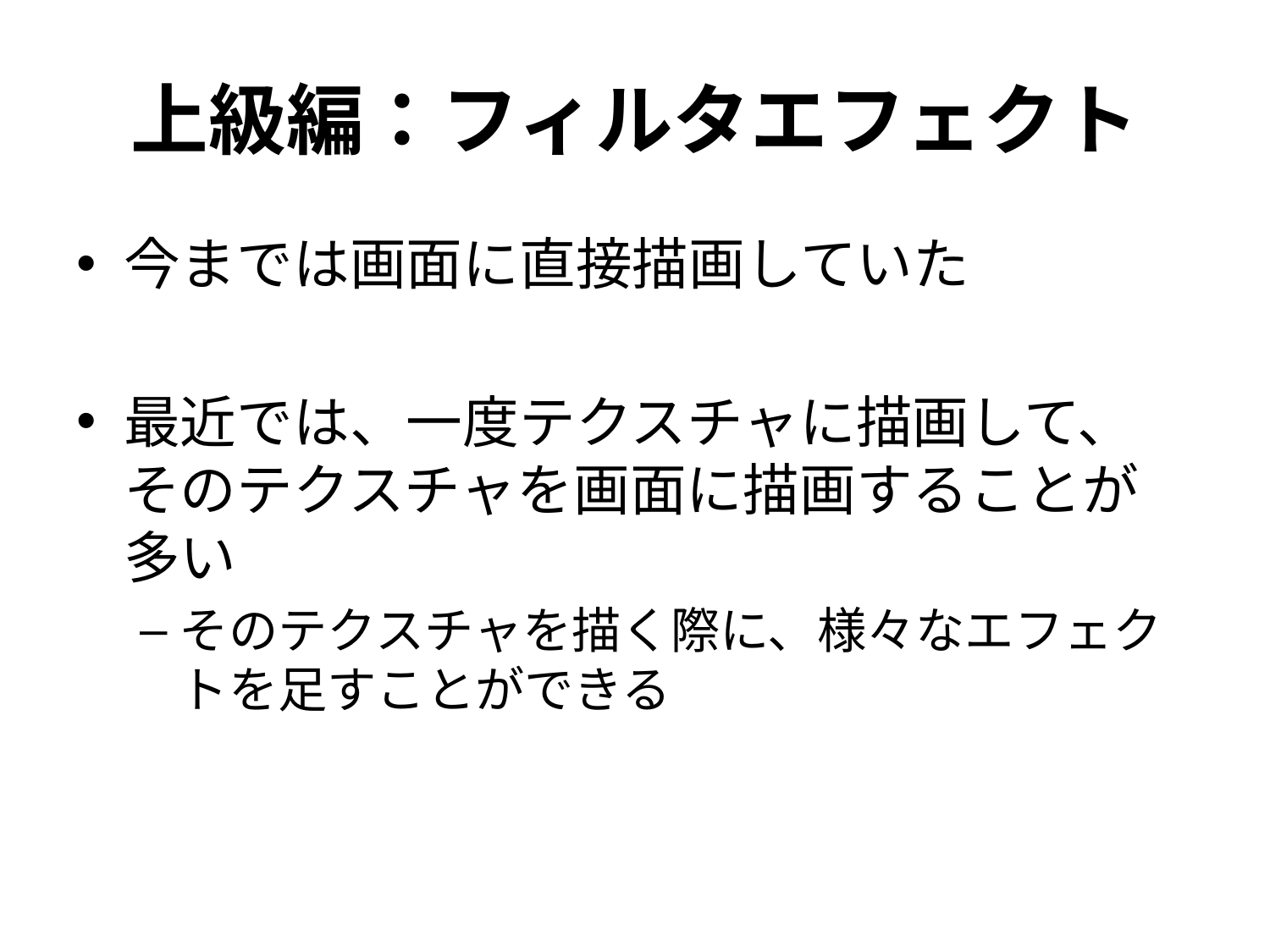

# 上級編：フィルタエフェクト
今までは画面に直接描画していた

最近では、一度テクスチャに描画して、
そのテクスチャを画面に描画することが多い
そのテクスチャを描く際に、様々なエフェクトを足すことができる